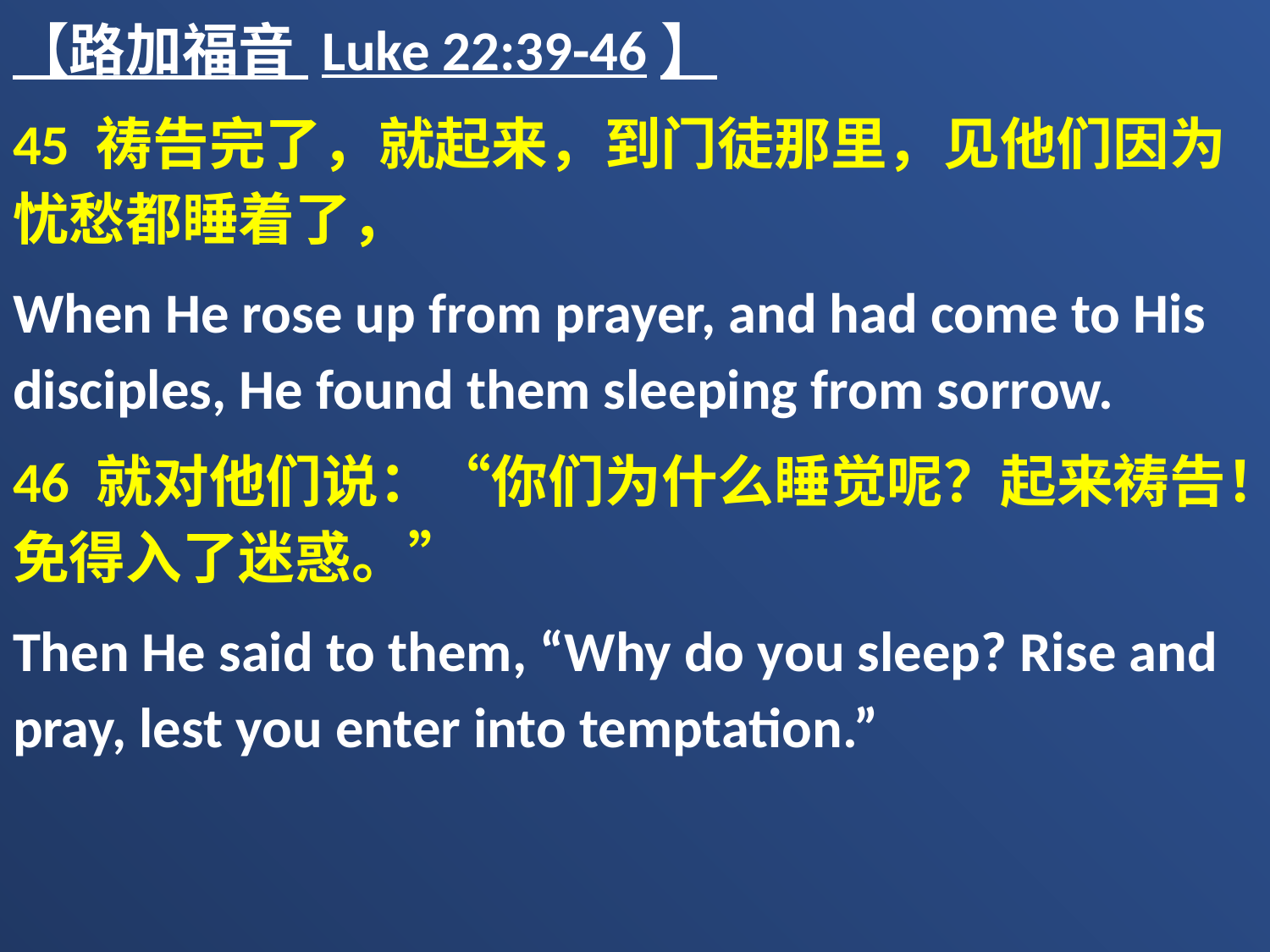

【路加福音 Luke 22:39-46】
45 祷告完了，就起来，到门徒那里，见他们因为忧愁都睡着了，
When He rose up from prayer, and had come to His disciples, He found them sleeping from sorrow.
46 就对他们说：“你们为什么睡觉呢？起来祷告！免得入了迷惑。”
Then He said to them, “Why do you sleep? Rise and pray, lest you enter into temptation.”